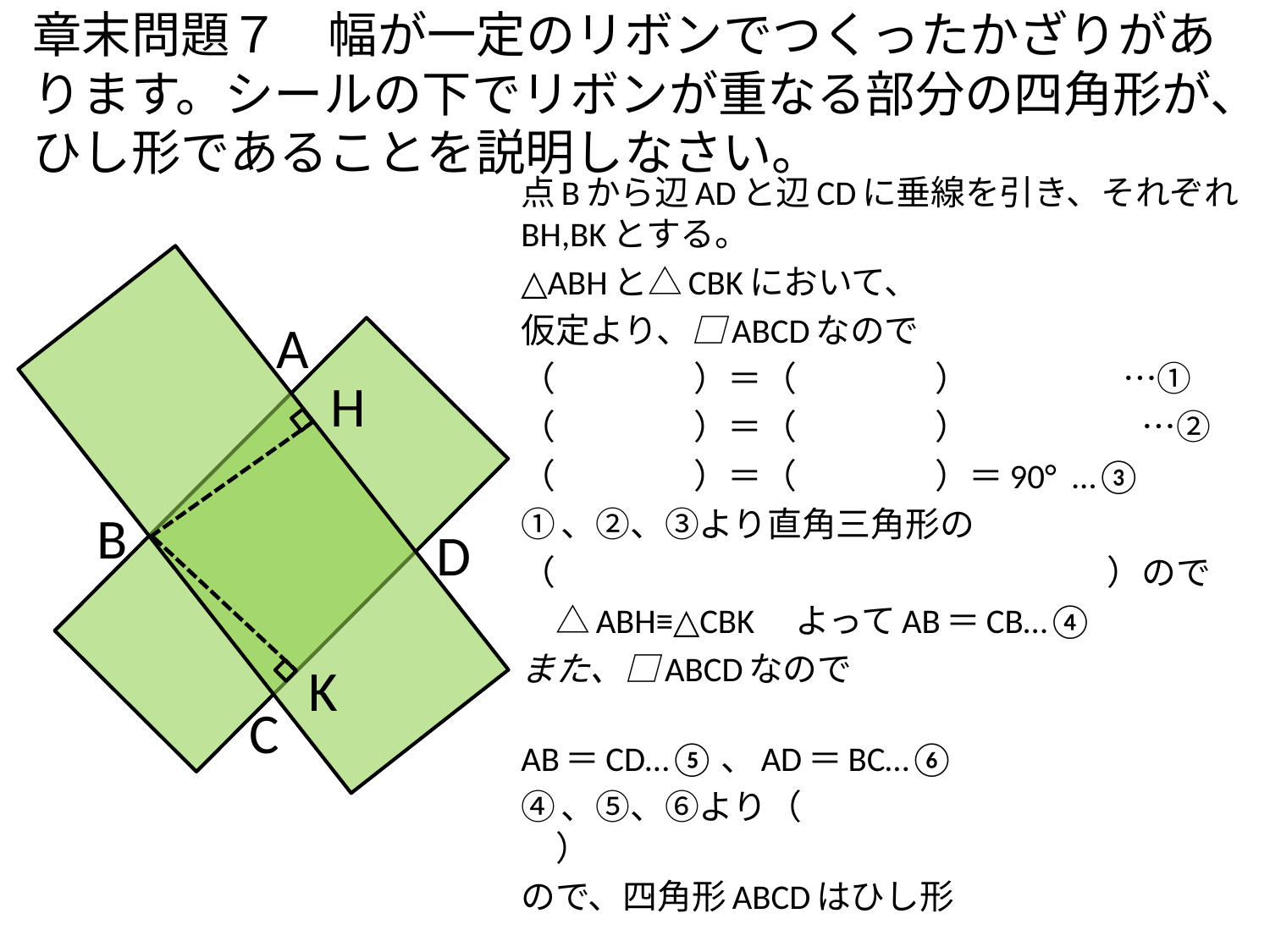

# 章末問題７　幅が一定のリボンでつくったかざりがあります。シールの下でリボンが重なる部分の四角形が、ひし形であることを説明しなさい。
点Bから辺ADと辺CDに垂線を引き、それぞれBH,BKとする。
△ABHと△CBKにおいて、
仮定より、□ABCDなので
（　　　　）＝（　　　　）　　　　  …①
（　　　　）＝（　　　　）　　　　　…②
（　　　　）＝（　　　　）＝90°  …③
①、②、③より直角三角形の
（　　　　　　　　　　　　　　　　）ので
　△ABH≡△CBK　よってAB＝CB…④
また、□ABCDなので
AB＝CD…⑤、AD＝BC…⑥
④、⑤、⑥より（　　　　　　　　　　　　　）
ので、四角形ABCDはひし形
A
H

B
D
K

C